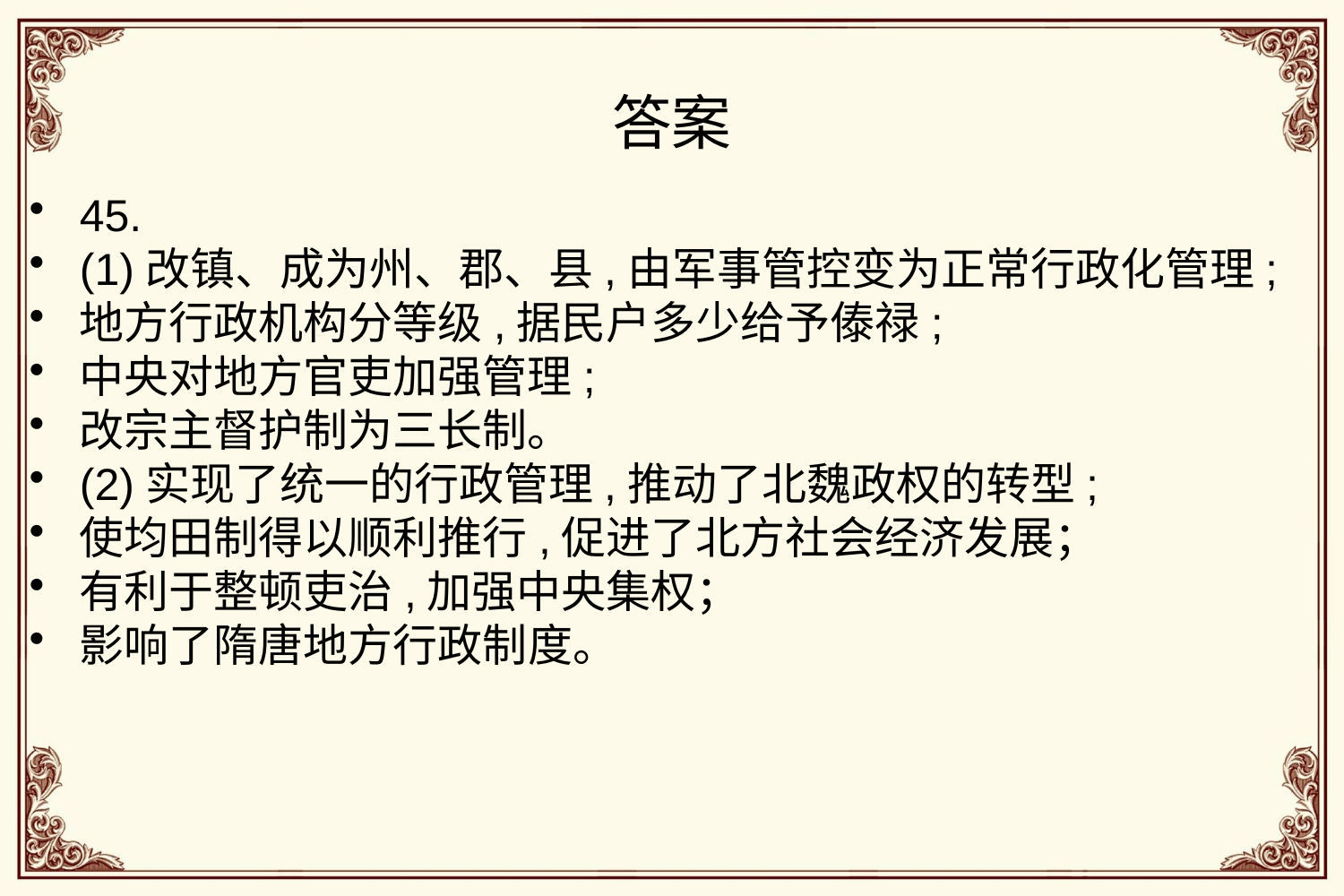

# 答案
45.
(1)改镇、成为州、郡、县,由军事管控变为正常行政化管理;
地方行政机构分等级,据民户多少给予傣禄;
中央对地方官吏加强管理;
改宗主督护制为三长制。
(2)实现了统一的行政管理,推动了北魏政权的转型;
使均田制得以顺利推行,促进了北方社会经济发展；
有利于整顿吏治,加强中央集权；
影响了隋唐地方行政制度。